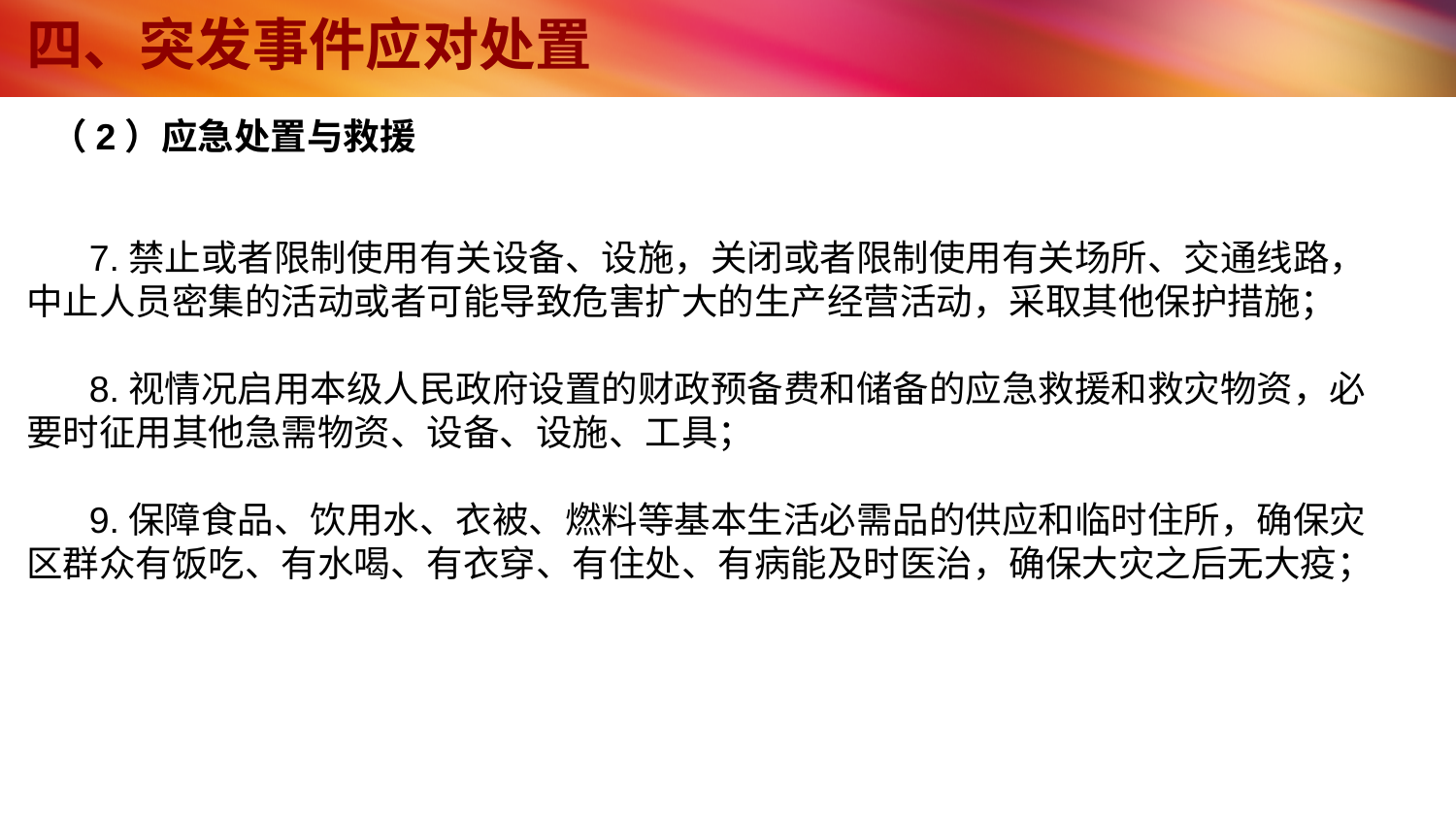

# 四、突发事件应对处置
（2）应急处置与救援
7.禁止或者限制使用有关设备、设施，关闭或者限制使用有关场所、交通线路，中止人员密集的活动或者可能导致危害扩大的生产经营活动，采取其他保护措施；

8.视情况启用本级人民政府设置的财政预备费和储备的应急救援和救灾物资，必要时征用其他急需物资、设备、设施、工具；

9.保障食品、饮用水、衣被、燃料等基本生活必需品的供应和临时住所，确保灾区群众有饭吃、有水喝、有衣穿、有住处、有病能及时医治，确保大灾之后无大疫；